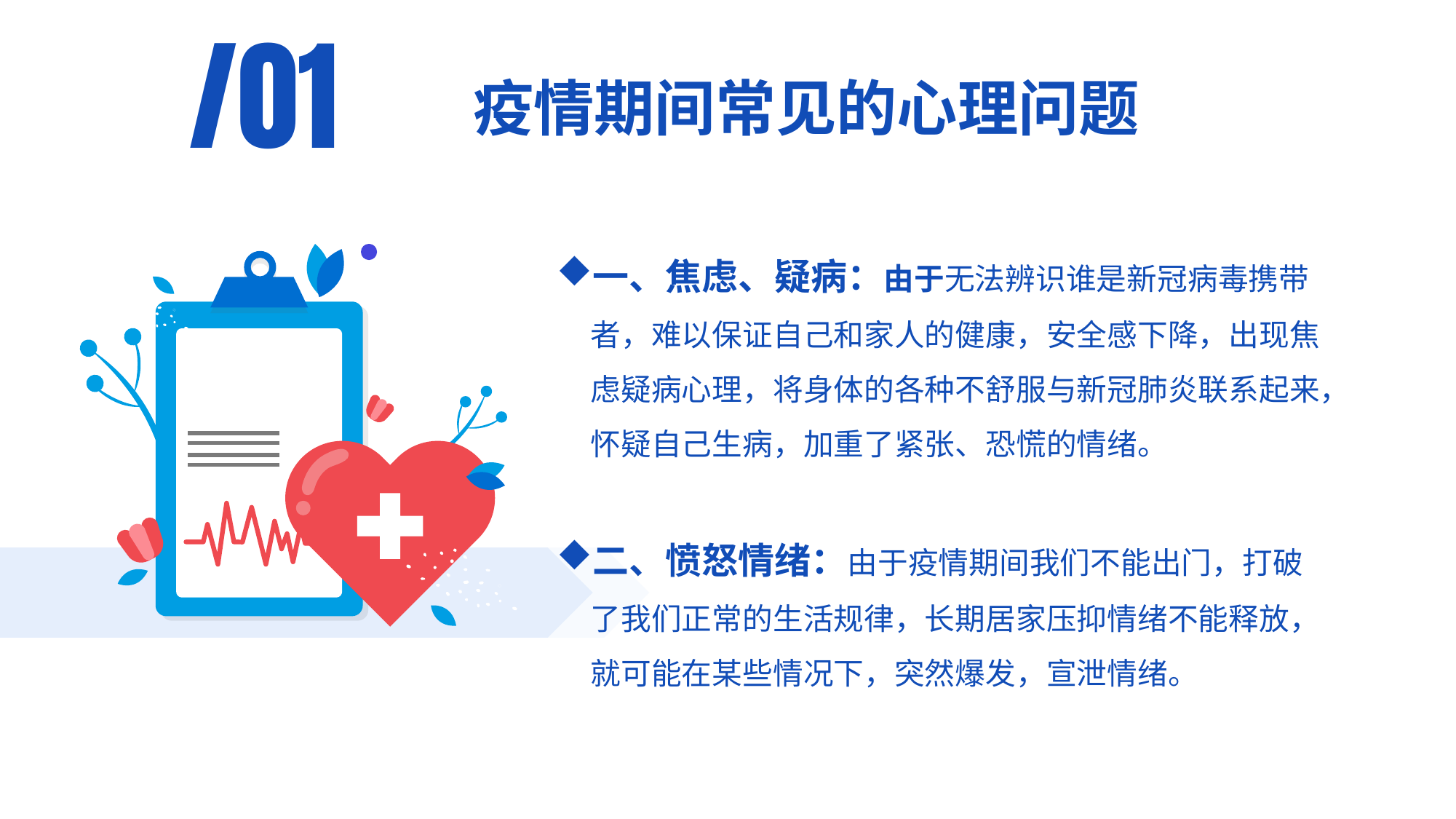

/01
# 疫情期间常见的心理问题
一、焦虑、疑病：由于无法辨识谁是新冠病毒携带者，难以保证自己和家人的健康，安全感下降，出现焦虑疑病心理，将身体的各种不舒服与新冠肺炎联系起来，怀疑自己生病，加重了紧张、恐慌的情绪。

二、愤怒情绪：由于疫情期间我们不能出门，打破了我们正常的生活规律，长期居家压抑情绪不能释放，就可能在某些情况下，突然爆发，宣泄情绪。